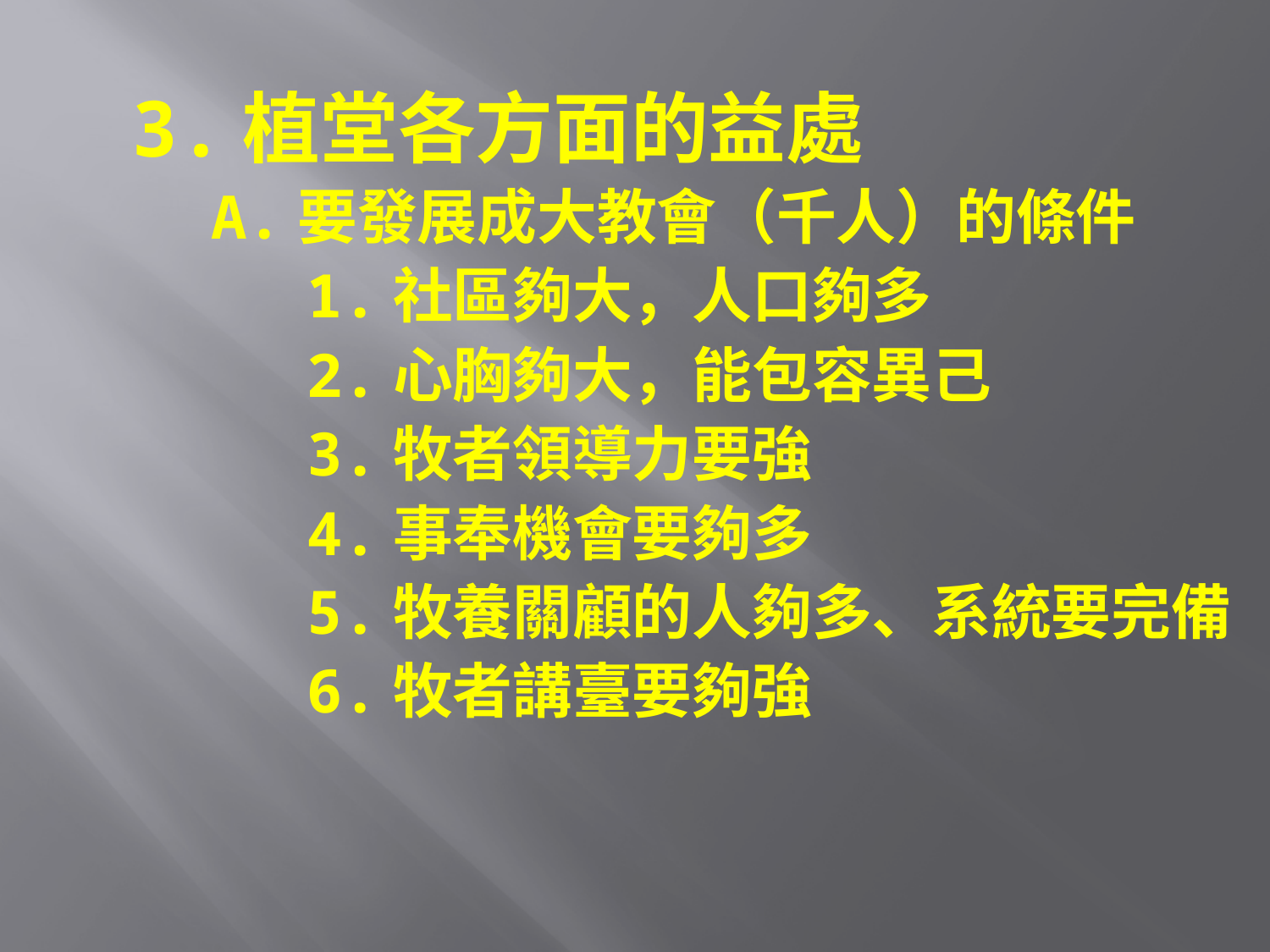

3.植堂各方面的益處
A.要發展成大教會（千人）的條件
1.社區夠大，人口夠多
2.心胸夠大，能包容異己
3.牧者領導力要強
4.事奉機會要夠多
5.牧養關顧的人夠多、系統要完備
6.牧者講臺要夠強